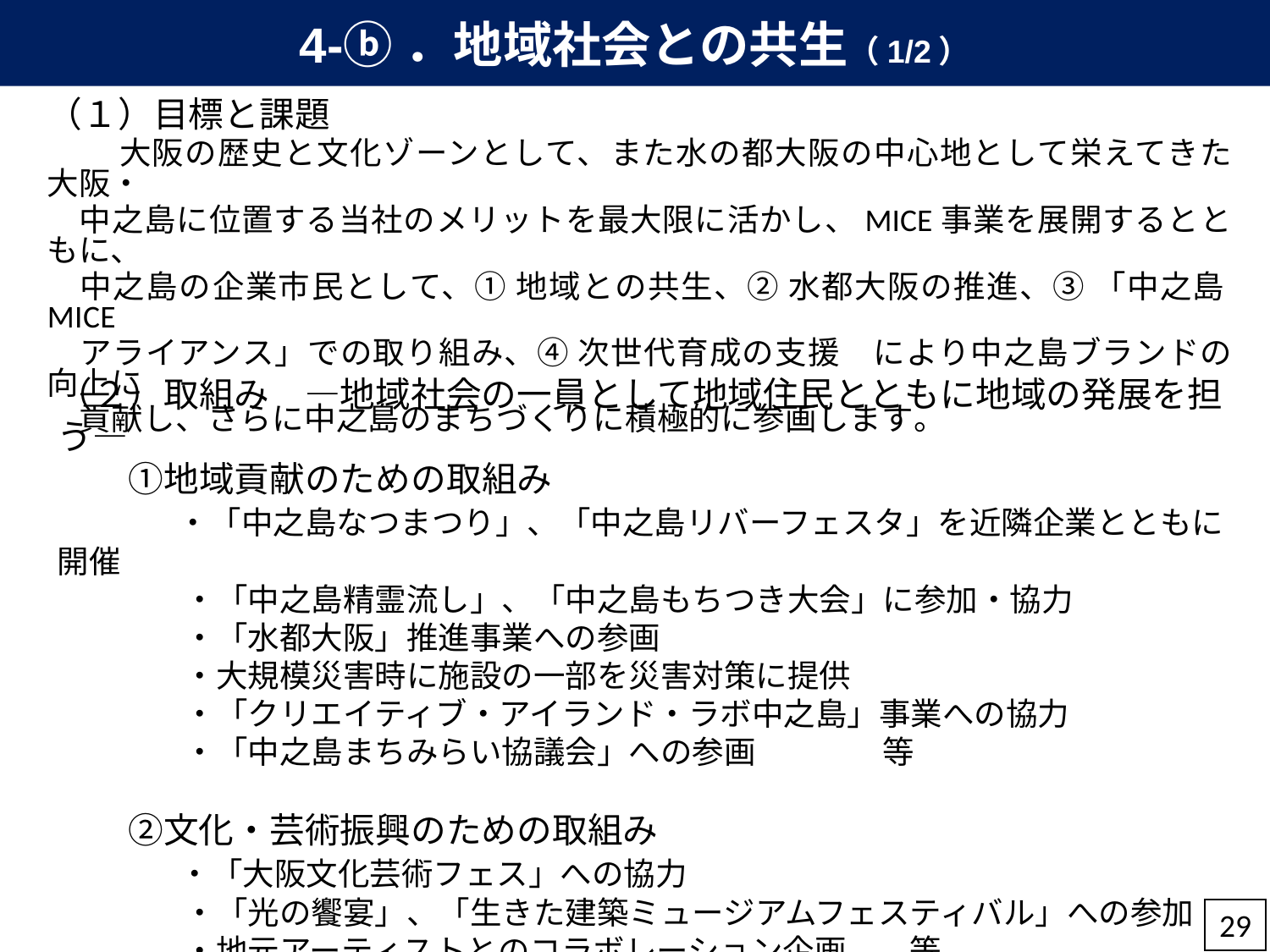

4-ⓑ．地域社会との共生（1/2）
（１）目標と課題
　　大阪の歴史と文化ゾーンとして、また水の都大阪の中心地として栄えてきた大阪・
　中之島に位置する当社のメリットを最大限に活かし、MICE事業を展開するとともに、
　中之島の企業市民として、① 地域との共生、② 水都大阪の推進、③ 「中之島MICE
　アライアンス」での取り組み、④ 次世代育成の支援　により中之島ブランドの向上に
　貢献し、さらに中之島のまちづくりに積極的に参画します。
（２）取組み　―地域社会の一員として地域住民とともに地域の発展を担う―
　　①地域貢献のための取組み
　　　  ・「中之島なつまつり」、「中之島リバーフェスタ」を近隣企業とともに開催
　　　　・「中之島精霊流し」、「中之島もちつき大会」に参加・協力
　　　　・「水都大阪」推進事業への参画
　　　　・大規模災害時に施設の一部を災害対策に提供
　　　　・「クリエイティブ・アイランド・ラボ中之島」事業への協力
　　　　・「中之島まちみらい協議会」への参画　　　　等

　　②文化・芸術振興のための取組み
　　　  ・「大阪文化芸術フェス」への協力
　　　　・「光の饗宴」、「生きた建築ミュージアムフェスティバル」への参加
　　　　・地元アーティストとのコラボレーション企画　　等
29